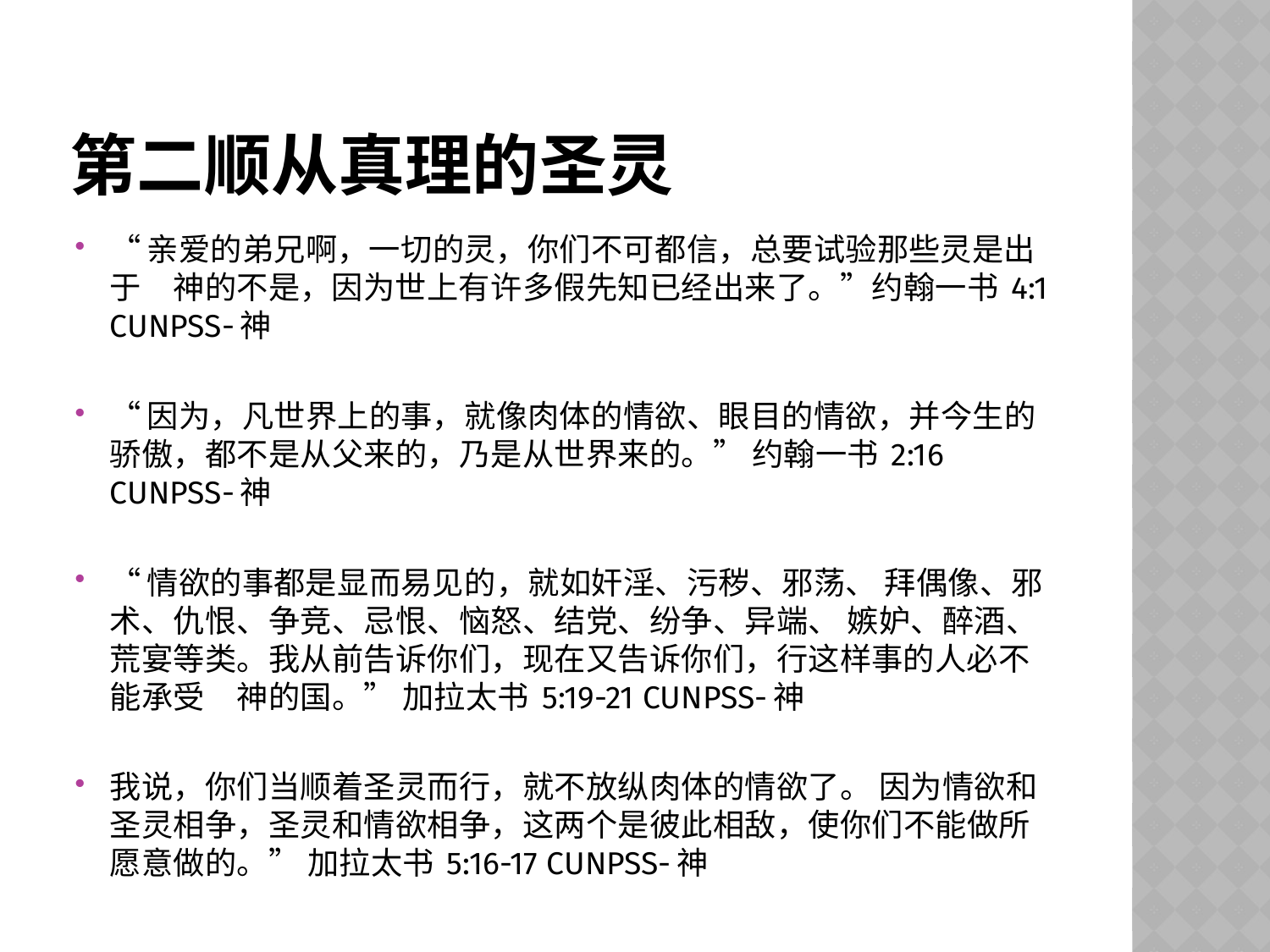

# 第二顺从真理的圣灵
“亲爱的弟兄啊，一切的灵，你们不可都信，总要试验那些灵是出于　神的不是，因为世上有许多假先知已经出来了。”约翰一书 4:1 CUNPSS-神

“因为，凡世界上的事，就像肉体的情欲、眼目的情欲，并今生的骄傲，都不是从父来的，乃是从世界来的。” 约翰一书 2:16 CUNPSS-神

“情欲的事都是显而易见的，就如奸淫、污秽、邪荡、 拜偶像、邪术、仇恨、争竞、忌恨、恼怒、结党、纷争、异端、 嫉妒、醉酒、荒宴等类。我从前告诉你们，现在又告诉你们，行这样事的人必不能承受　神的国。” 加拉太书 5:19-21 CUNPSS-神

我说，你们当顺着圣灵而行，就不放纵肉体的情欲了。 因为情欲和圣灵相争，圣灵和情欲相争，这两个是彼此相敌，使你们不能做所愿意做的。” 加拉太书 5:16-17 CUNPSS-神